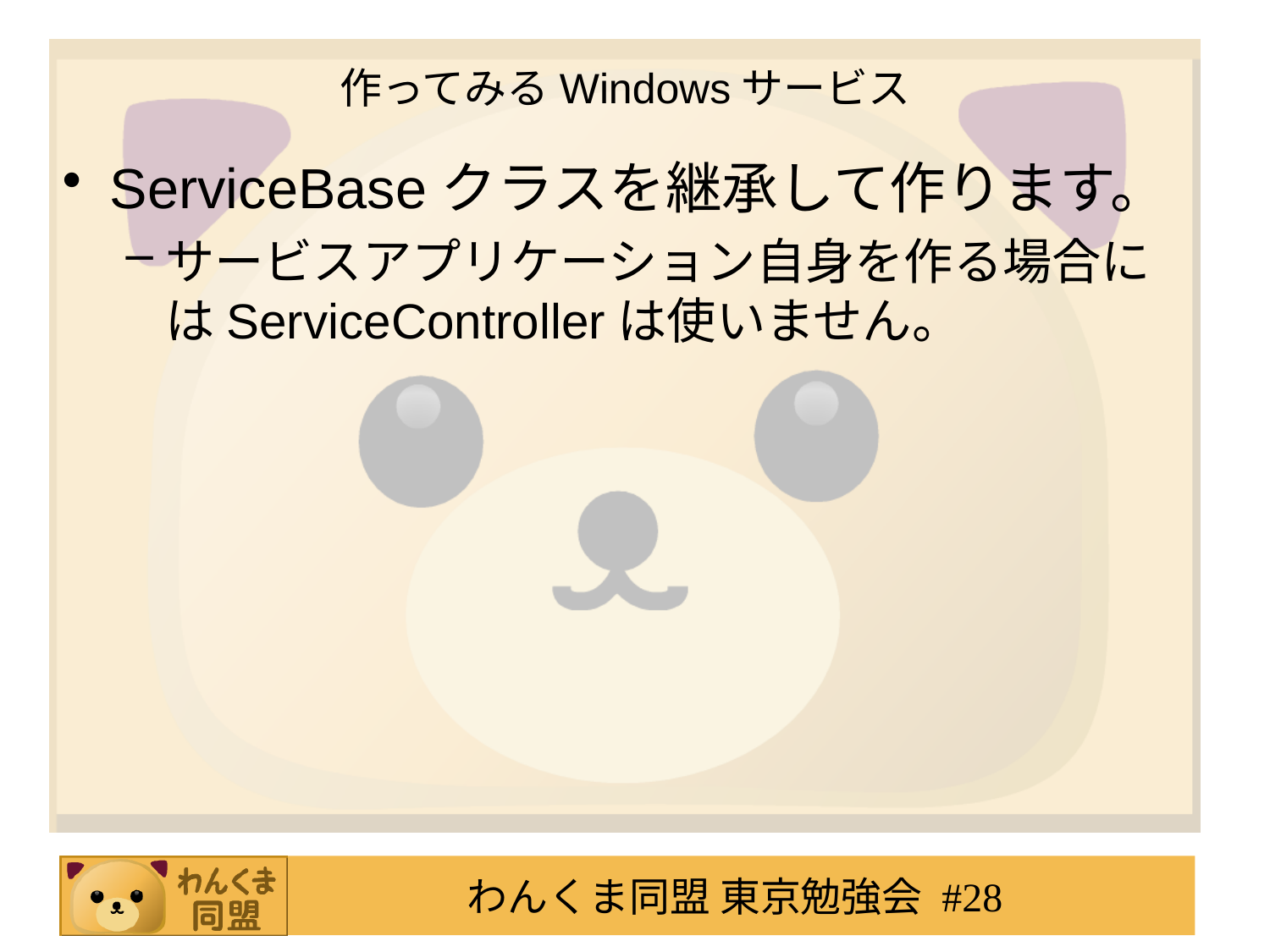

# 作ってみるWindowsサービス
ServiceBaseクラスを継承して作ります。
サービスアプリケーション自身を作る場合にはServiceControllerは使いません。